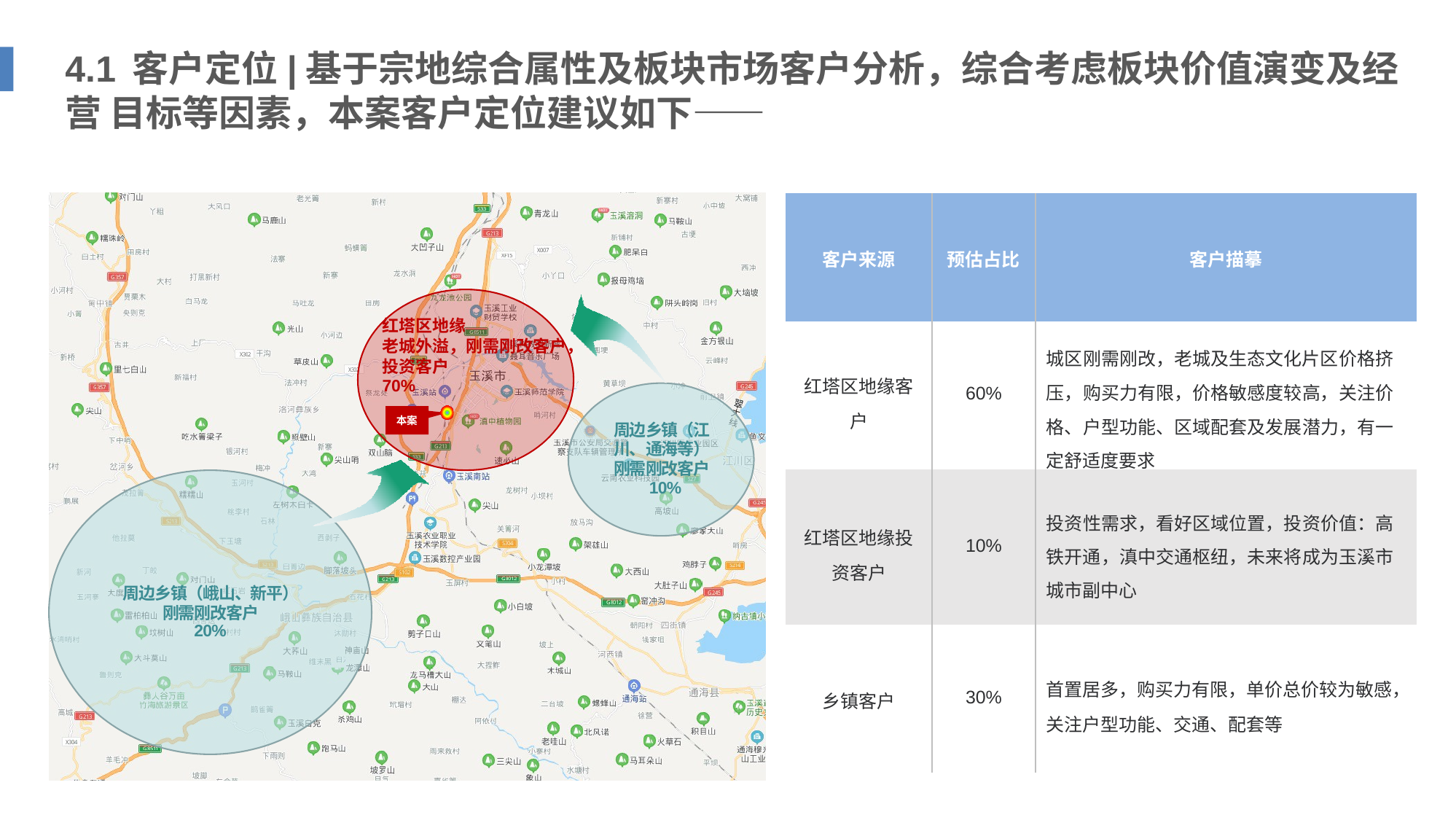

# 4.1	客户定位|基于宗地综合属性及板块市场客户分析，综合考虑板块价值演变及经营 目标等因素，本案客户定位建议如下——

| 客户来源 | 预估占比 | 客户描摹 |
| --- | --- | --- |
| 红塔区地缘客 户 | 60% | 城区刚需刚改，老城及生态文化片区价格挤 压，购买力有限，价格敏感度较高，关注价 格、户型功能、区域配套及发展潜力，有一 定舒适度要求 |
| 红塔区地缘投 资客户 | 10% | 投资性需求，看好区域位置，投资价值：高 铁开通，滇中交通枢纽，未来将成为玉溪市 城市副中心 |
| 乡镇客户 | 30% | 首置居多，购买力有限，单价总价较为敏感， 关注户型功能、交通、配套等 |

红塔区地缘
老城外溢，刚需刚改客户， 投资客户
70%

本案
周边乡镇（江 川、通海等） 刚需刚改客户  10%

周边乡镇（峨山、新平） 刚需刚改客户
20%